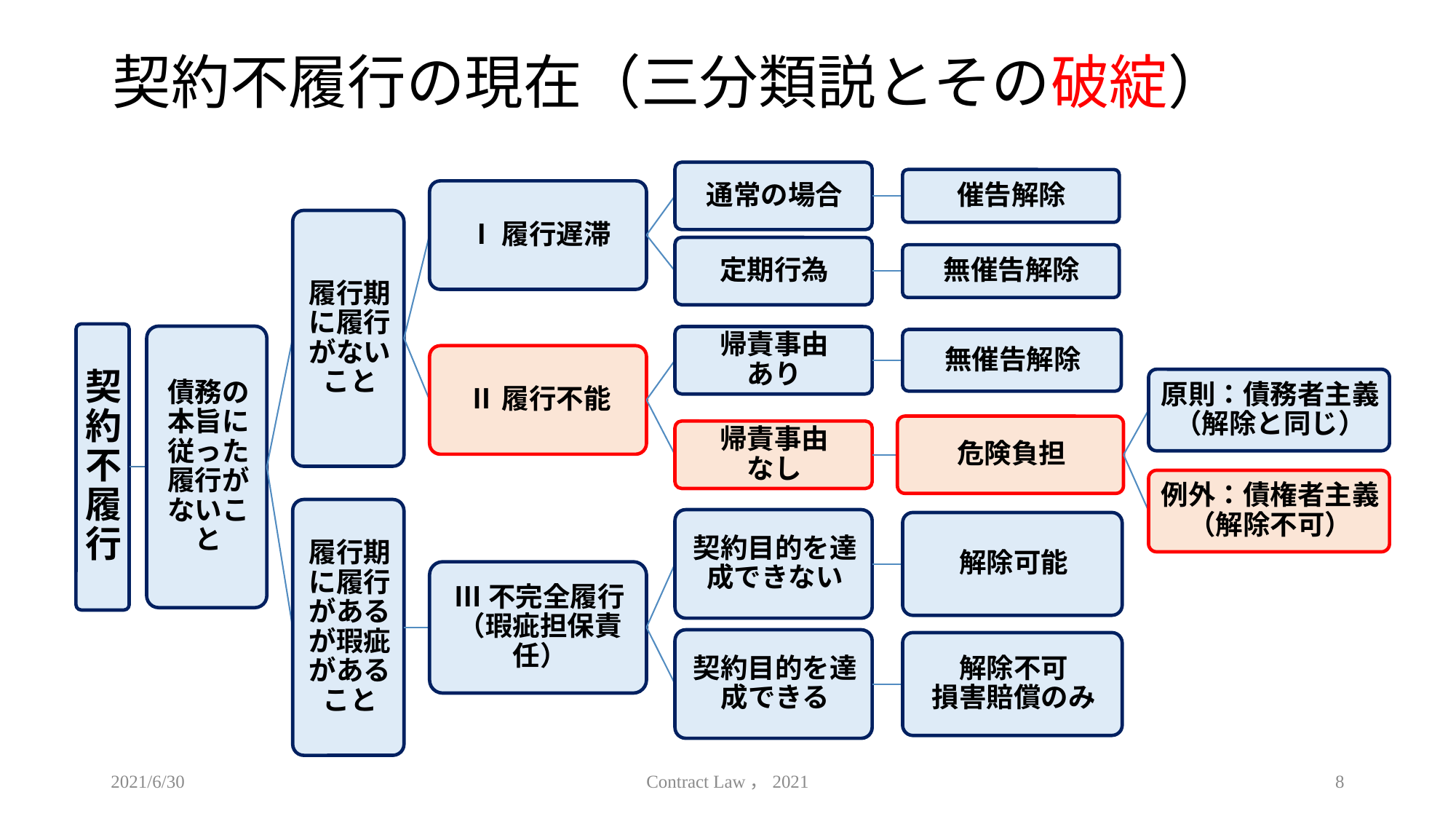

# 契約不履行の現在（三分類説とその破綻）
契約不履行

債務の本旨に従った履行がないこと

履行期に履行がないこと

Ⅰ履行遅滞

通常の場合

催告解除

定期行為

無催告解除

Ⅱ履行不能

帰責事由
あり

無催告解除

帰責事由
なし

危険負担

原則：債務者主義（解除と同じ）

例外：債権者主義（解除不可）

履行期に履行があるが瑕疵があること

Ⅲ不完全履行
（瑕疵担保責任）

契約目的を達成できない

解除可能

契約目的を達成できる

解除不可
損害賠償のみ
2021/6/30
Contract Law，2021
8